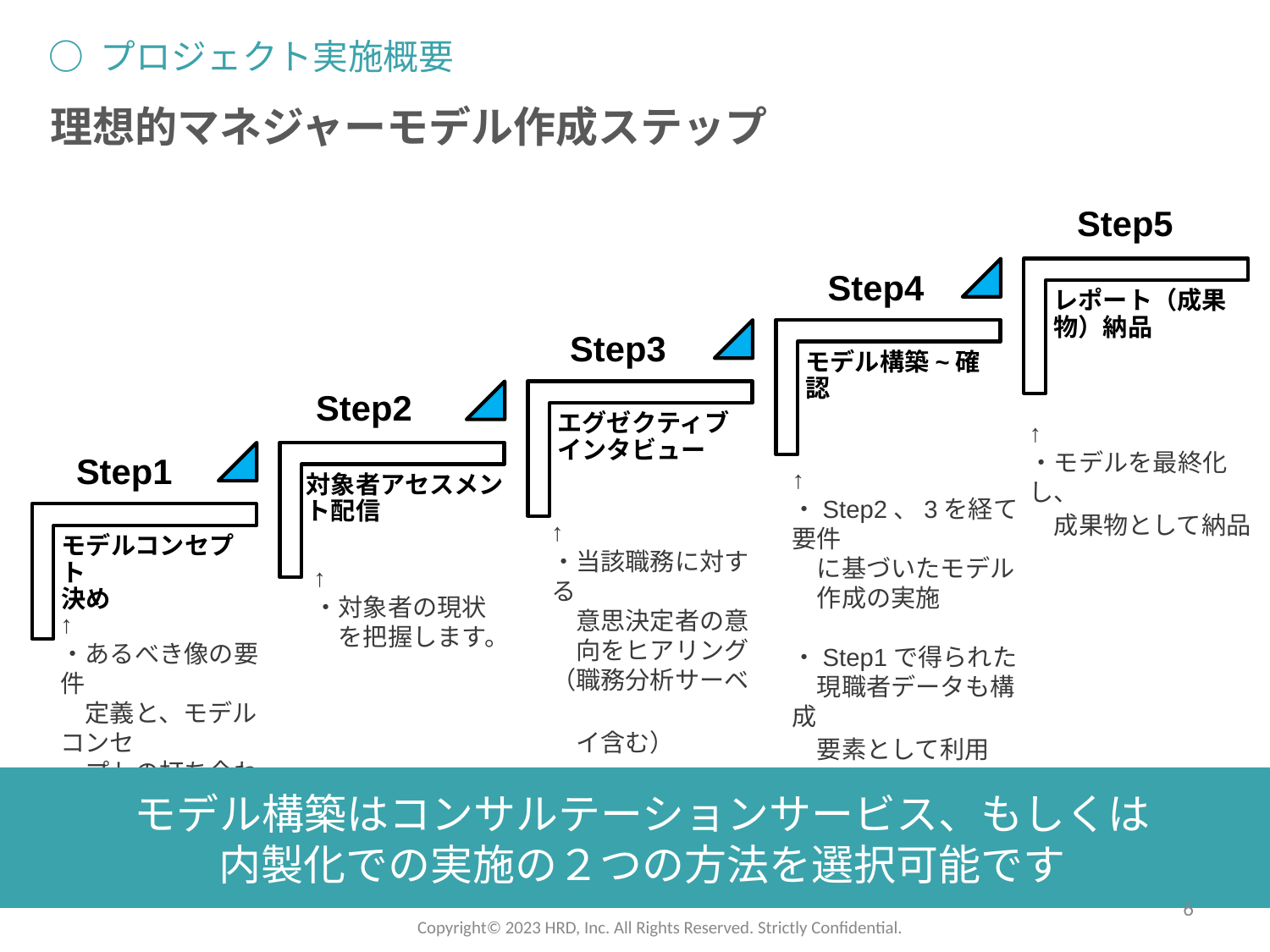

○ プロジェクト実施概要
理想的マネジャーモデル作成ステップ
モデルコンセプト
決め
対象者アセスメント配信
エグゼクティブインタビュー
モデル構築~確認
レポート（成果物）納品
↑
・モデルを最終化し、
　成果物として納品

↑
・Step2、3を経て要件
　に基づいたモデル
　作成の実施

・Step1で得られた
　現職者データも構成
　要素として利用
↑
・当該職務に対する
　意思決定者の意
　向をヒアリング
（職務分析サーベ
　イ含む）
↑
・対象者の現状
　を把握します。

↑
・あるべき像の要件
　定義と、モデルコンセ
　プトの打ち合わせ
・評価情報の確認

Step5
Step4
Step3
Step2
Step1

モデル構築はコンサルテーションサービス、もしくは
内製化での実施の２つの方法を選択可能です

6
Copyright©️ 2023 HRD, Inc. All Rights Reserved. Strictly Confidential.